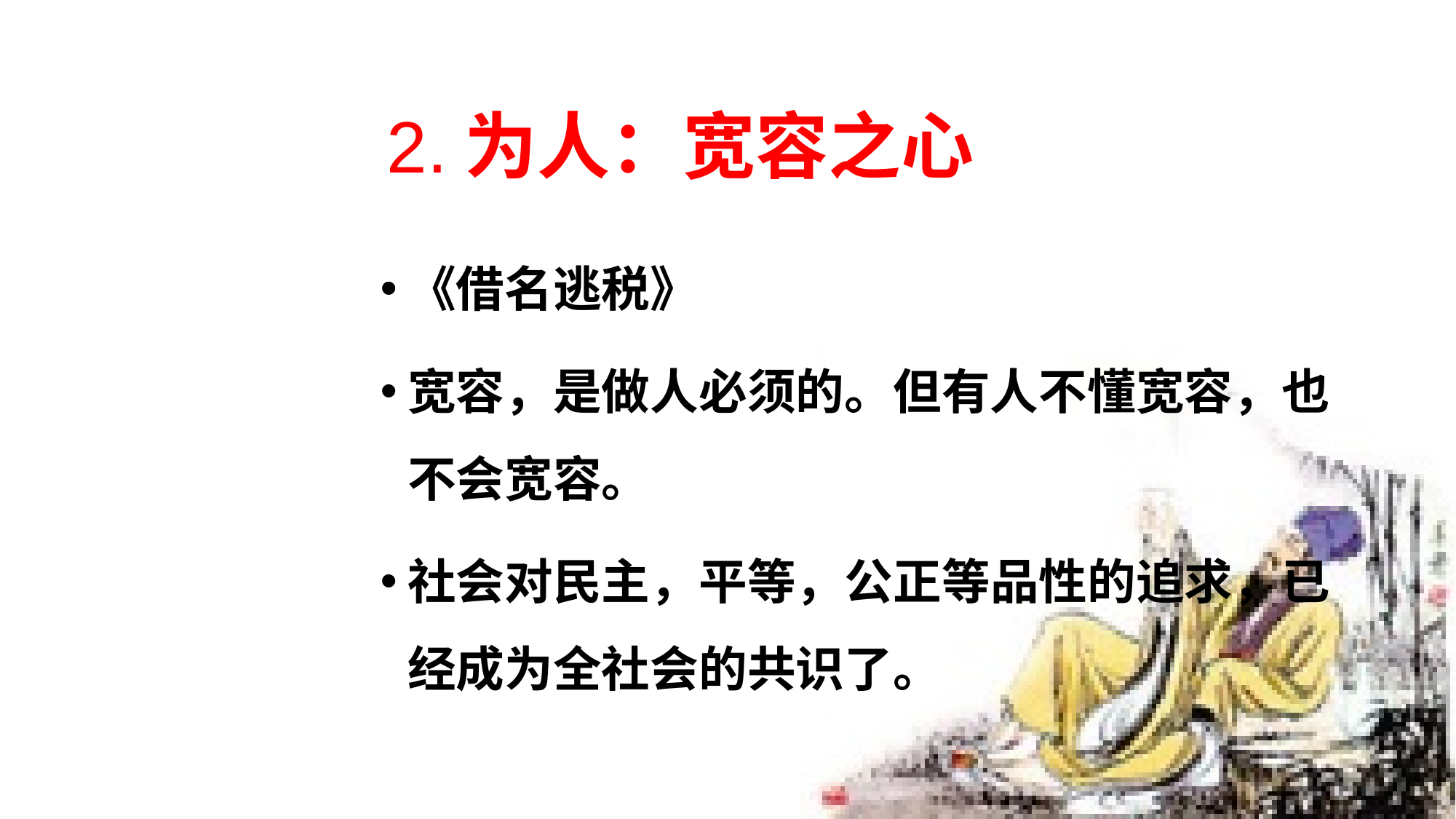

# 2.为人：宽容之心
《借名逃税》
宽容，是做人必须的。但有人不懂宽容，也不会宽容。
社会对民主，平等，公正等品性的追求，已经成为全社会的共识了。